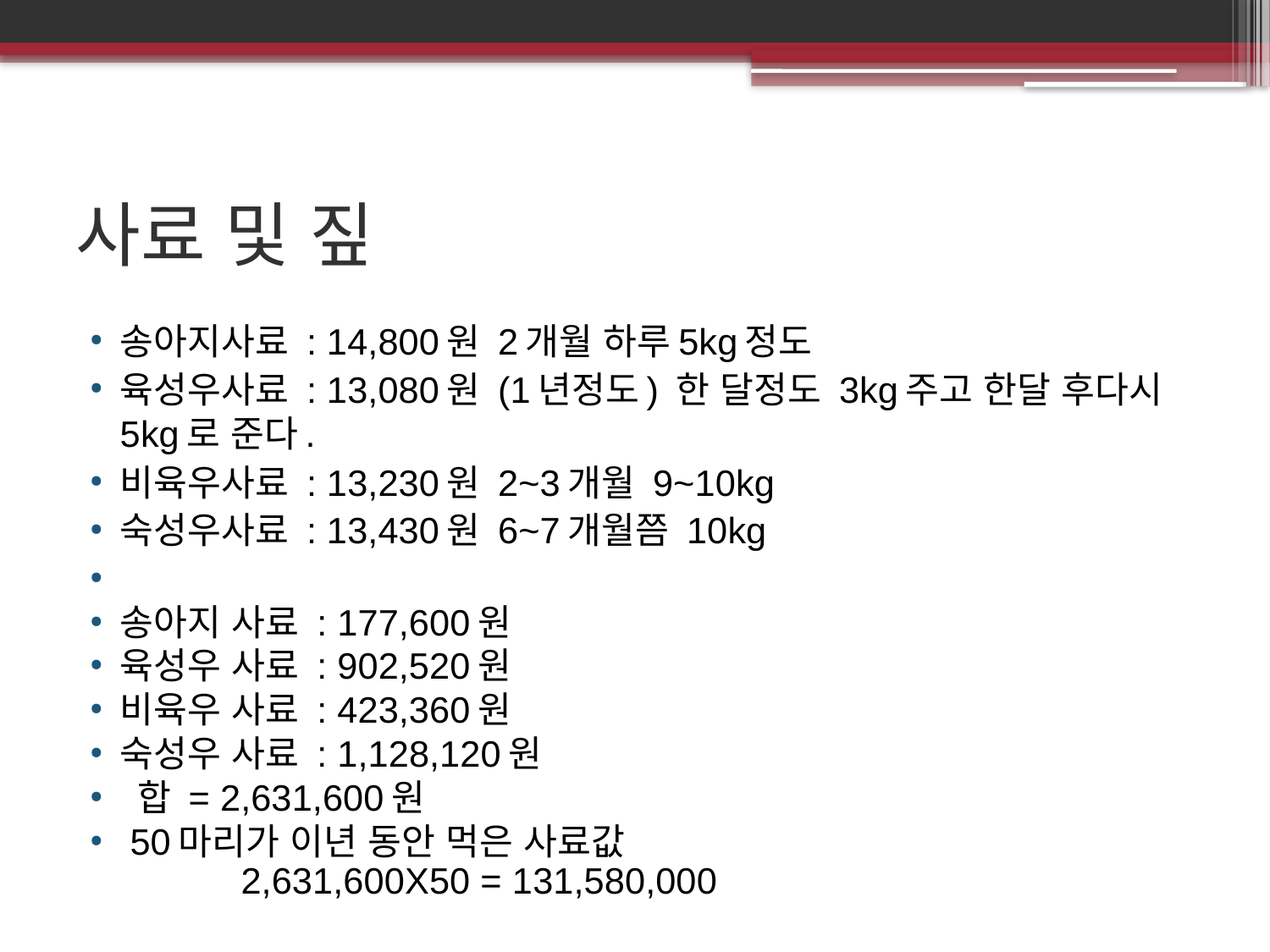

# 사료 및 짚
송아지사료 : 14,800원 2개월 하루5kg정도
육성우사료 : 13,080원 (1년정도) 한 달정도 3kg주고 한달 후다시 5kg로 준다.
비육우사료 : 13,230원 2~3개월 9~10kg
숙성우사료 : 13,430원 6~7개월쯤 10kg

송아지 사료 : 177,600원
육성우 사료 : 902,520원
비육우 사료 : 423,360원
숙성우 사료 : 1,128,120원
 합 = 2,631,600원
 50마리가 이년 동안 먹은 사료값
           2,631,600X50 = 131,580,000